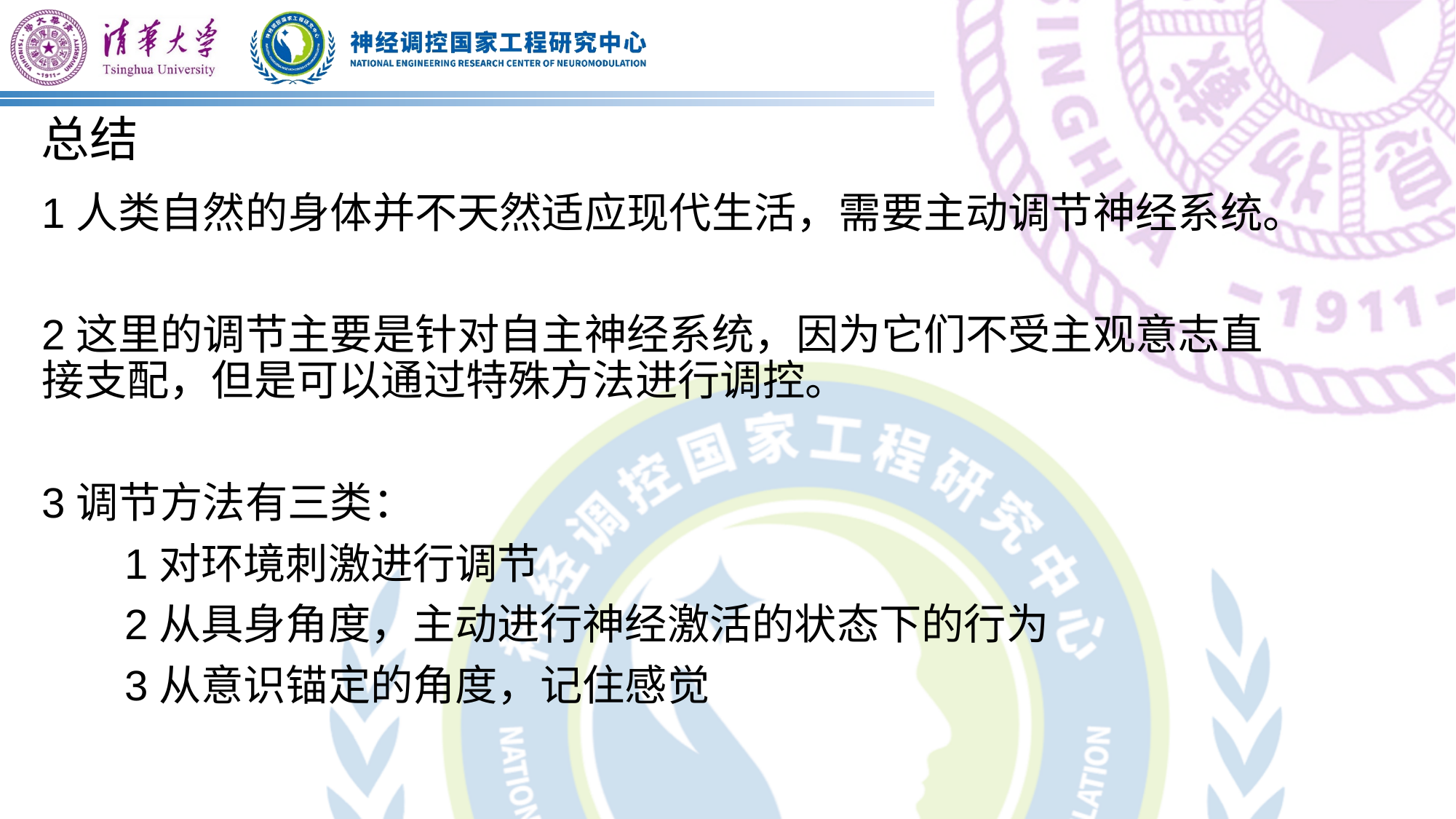

# 总结
1人类自然的身体并不天然适应现代生活，需要主动调节神经系统。

2这里的调节主要是针对自主神经系统，因为它们不受主观意志直接支配，但是可以通过特殊方法进行调控。

3调节方法有三类：
       1对环境刺激进行调节
       2从具身角度，主动进行神经激活的状态下的行为
       3从意识锚定的角度，记住感觉
25